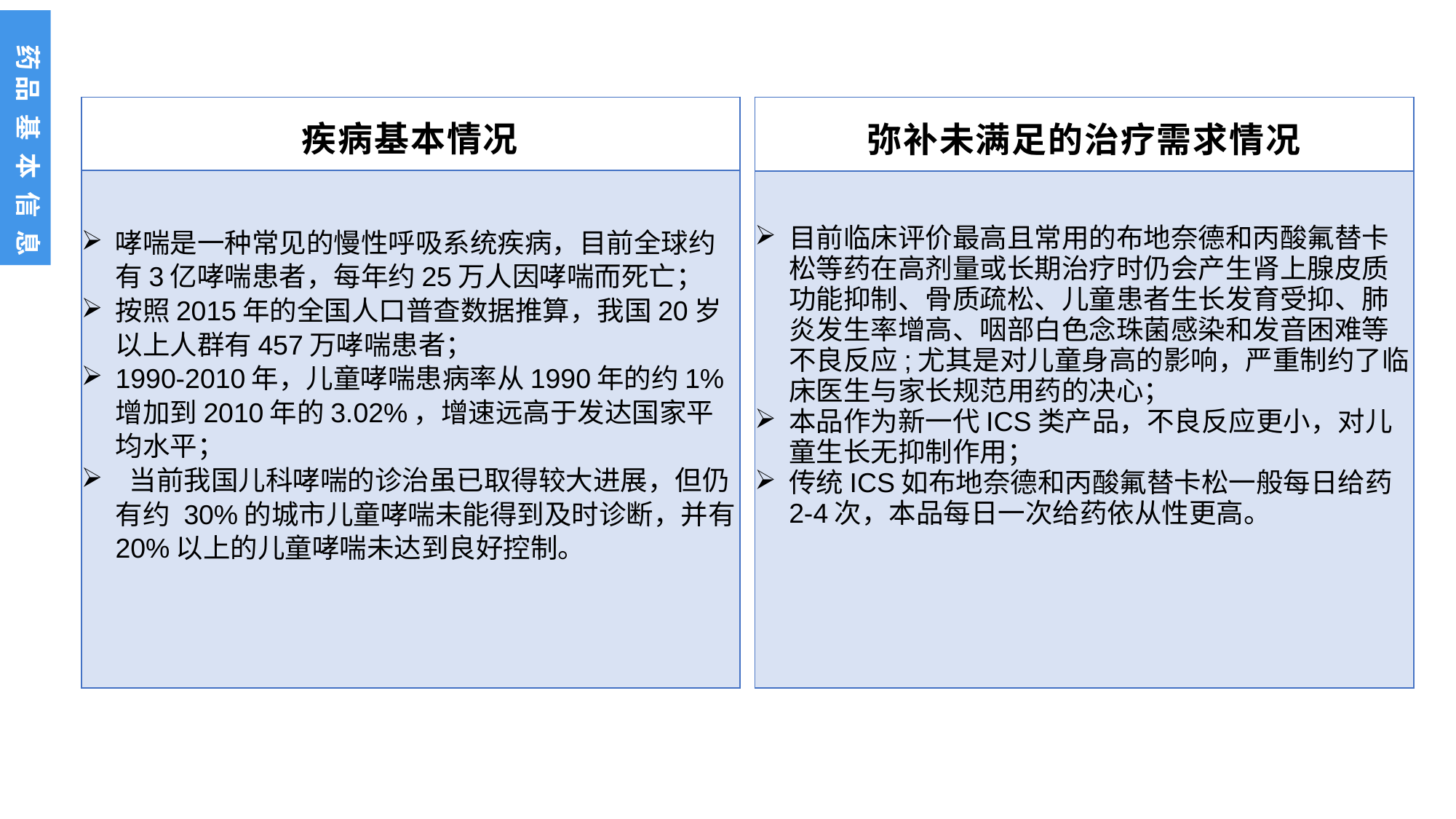

药 品 基 本 信 息
| 疾病基本情况 |
| --- |
| 哮喘是一种常见的慢性呼吸系统疾病，目前全球约有3亿哮喘患者，每年约25万人因哮喘而死亡； 按照2015年的全国人口普查数据推算，我国20岁以上人群有457万哮喘患者； 1990-2010年，儿童哮喘患病率从1990年的约1%增加到2010年的3.02%，增速远高于发达国家平均水平； 当前我国儿科哮喘的诊治虽已取得较大进展，但仍有约 30%的城市儿童哮喘未能得到及时诊断，并有 20%以上的儿童哮喘未达到良好控制。 |
| 弥补未满足的治疗需求情况 |
| --- |
| 目前临床评价最高且常用的布地奈德和丙酸氟替卡松等药在高剂量或长期治疗时仍会产生肾上腺皮质功能抑制、骨质疏松、儿童患者生长发育受抑、肺炎发生率增高、咽部白色念珠菌感染和发音困难等不良反应;尤其是对儿童身高的影响，严重制约了临床医生与家长规范用药的决心； 本品作为新一代ICS类产品，不良反应更小，对儿童生长无抑制作用； 传统ICS如布地奈德和丙酸氟替卡松一般每日给药2-4次，本品每日一次给药依从性更高。 |